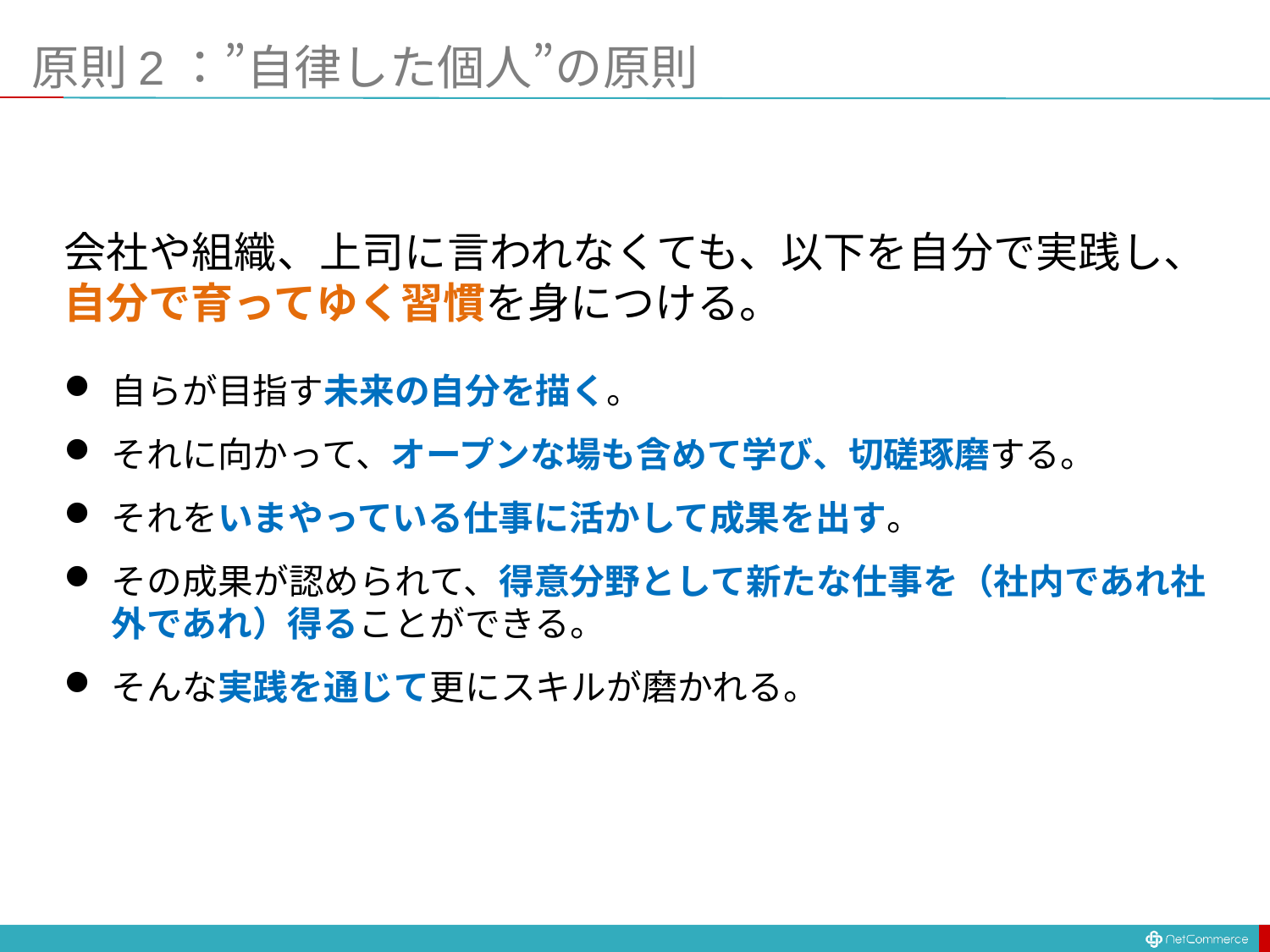

# 原則2：”自律した個人”の原則
会社や組織、上司に言われなくても、以下を自分で実践し、自分で育ってゆく習慣を身につける。

自らが目指す未来の自分を描く。
それに向かって、オープンな場も含めて学び、切磋琢磨する。
それをいまやっている仕事に活かして成果を出す。
その成果が認められて、得意分野として新たな仕事を（社内であれ社外であれ）得ることができる。
そんな実践を通じて更にスキルが磨かれる。